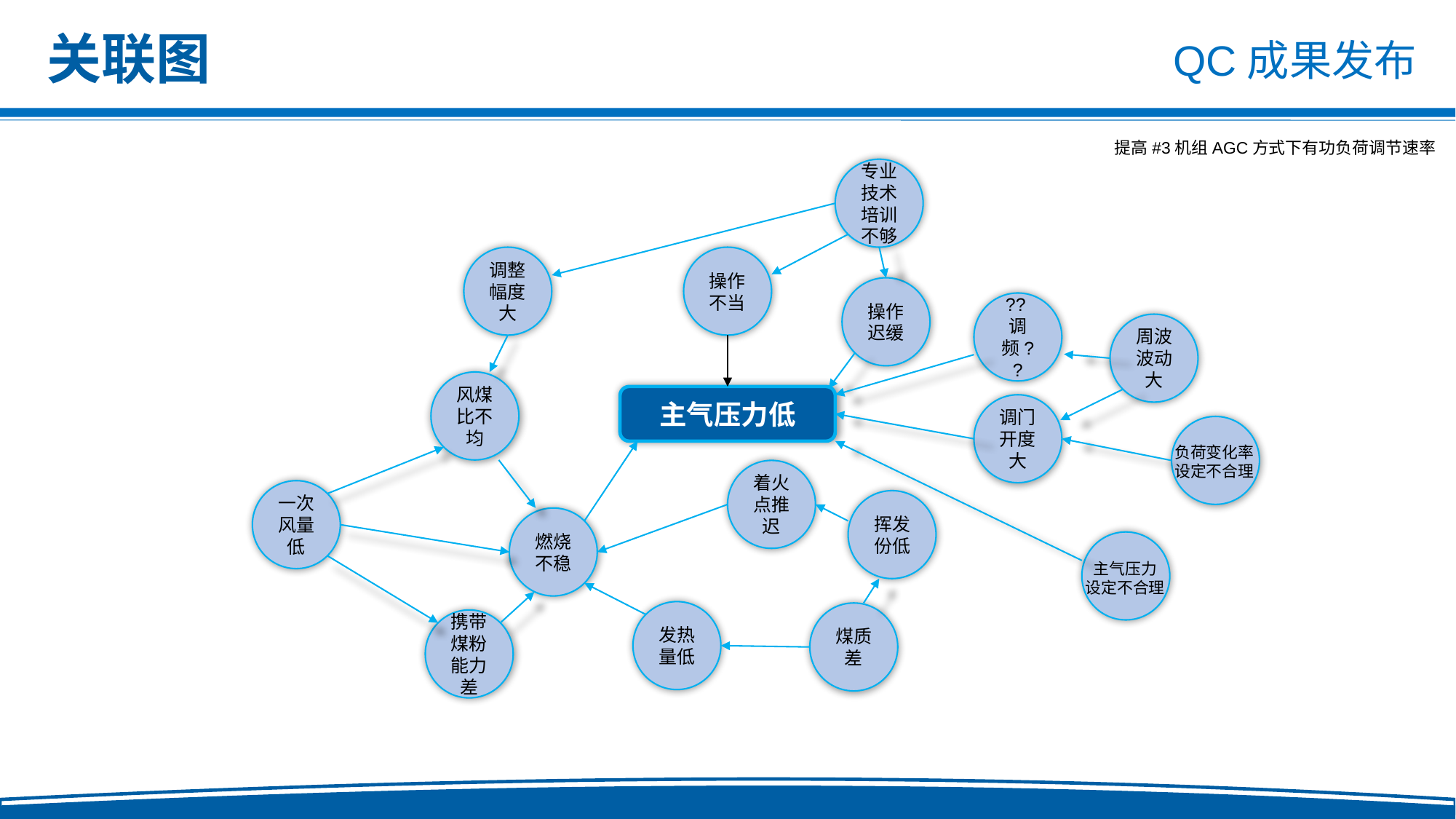

关联图
专业技术培训不够
调整幅度大
操作不当
操作迟缓
??调频??
周波波动大
风煤比不均
主气压力低
调门开度大

负荷变化率
设定不合理
着火点推迟
一次风量低
挥发份低
燃烧不稳

主气压力
设定不合理
发热量低
煤质差
携带煤粉能力差
.